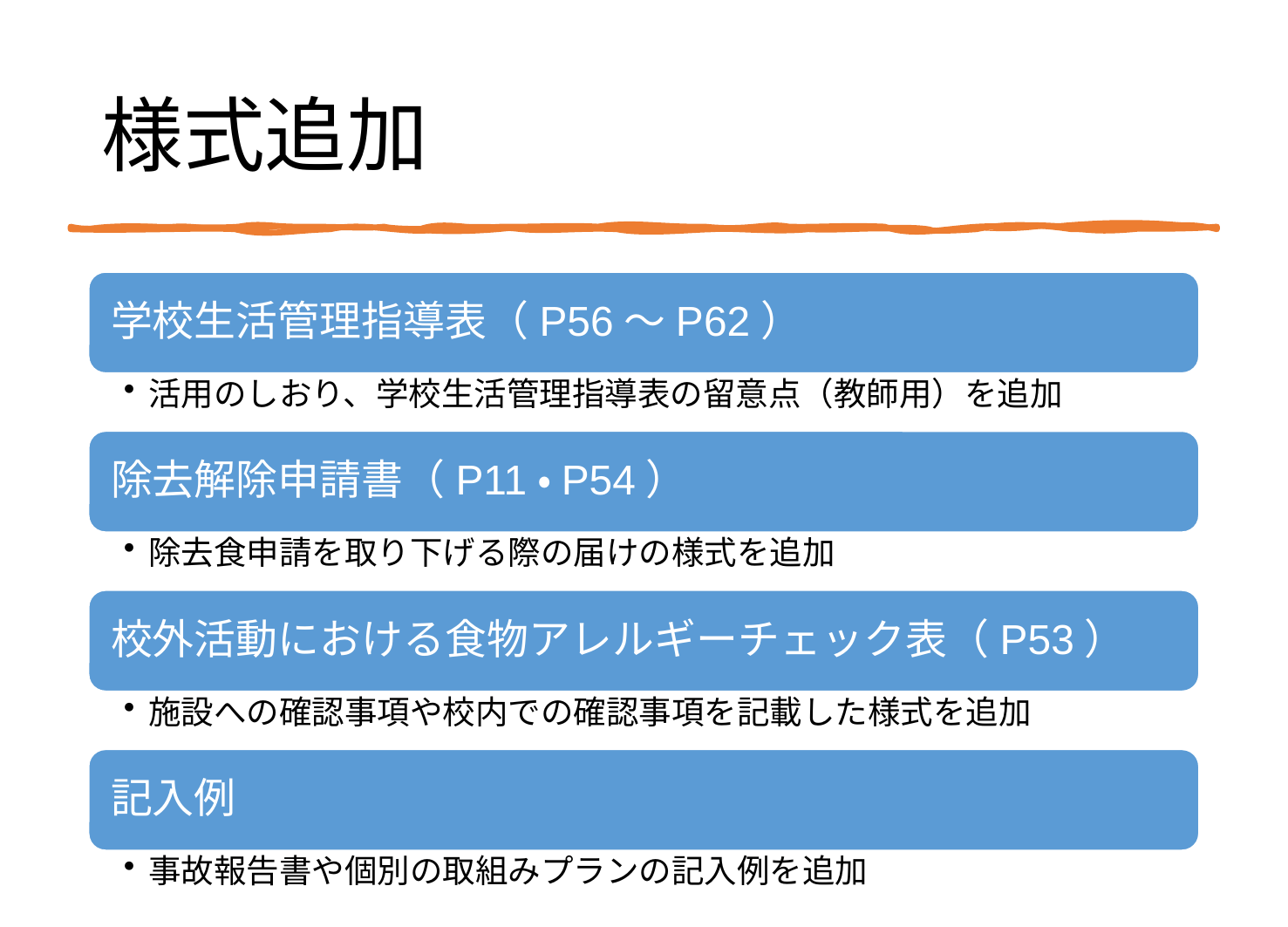

# 様式追加

学校生活管理指導表（P56～P62）
活用のしおり、学校生活管理指導表の留意点（教師用）を追加
除去解除申請書（P11・P54）
除去食申請を取り下げる際の届けの様式を追加
校外活動における食物アレルギーチェック表（P53）
施設への確認事項や校内での確認事項を記載した様式を追加
記入例
事故報告書や個別の取組みプランの記入例を追加